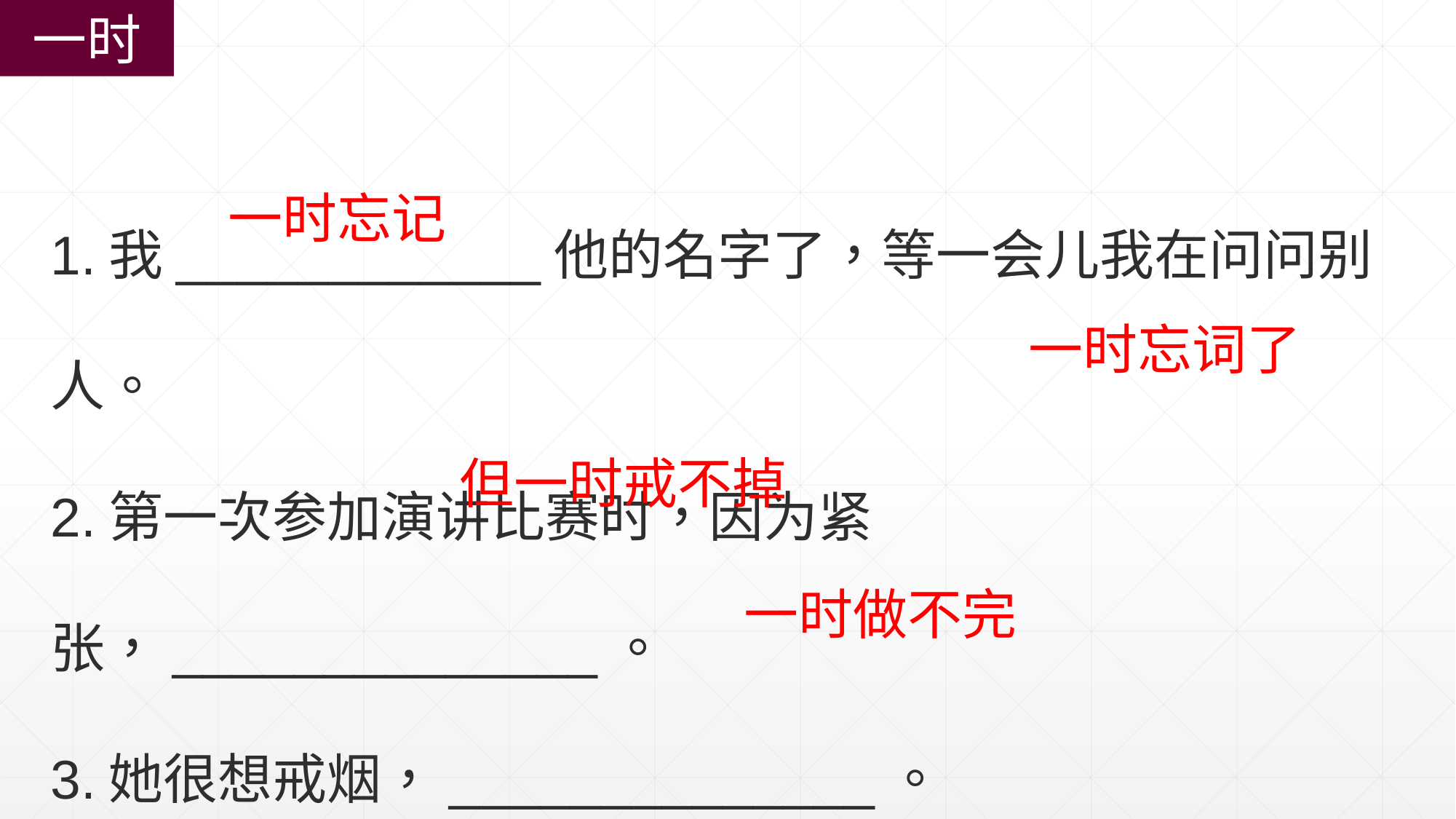

一时
1.我____________他的名字了，等一会儿我在问问别人。
2.第一次参加演讲比赛时，因为紧张，______________。
3.她很想戒烟，______________。
4.主任刚交给我一个活儿，____________，你先走吧。
一时忘记
一时忘词了
但一时戒不掉
一时做不完